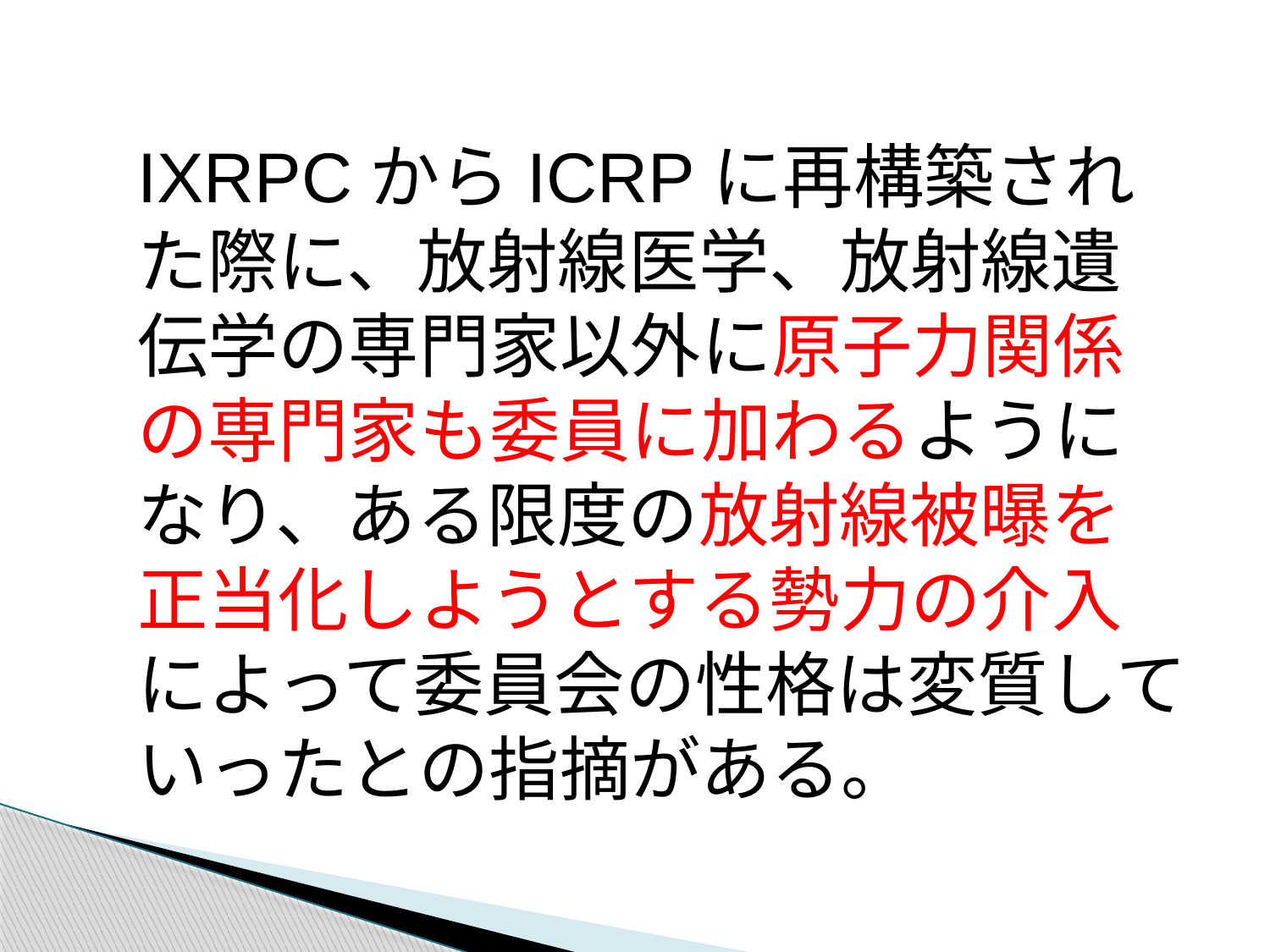

IXRPCからICRPに再構築された際に、放射線医学、放射線遺伝学の専門家以外に原子力関係の専門家も委員に加わるようになり、ある限度の放射線被曝を正当化しようとする勢力の介入によって委員会の性格は変質していったとの指摘がある。